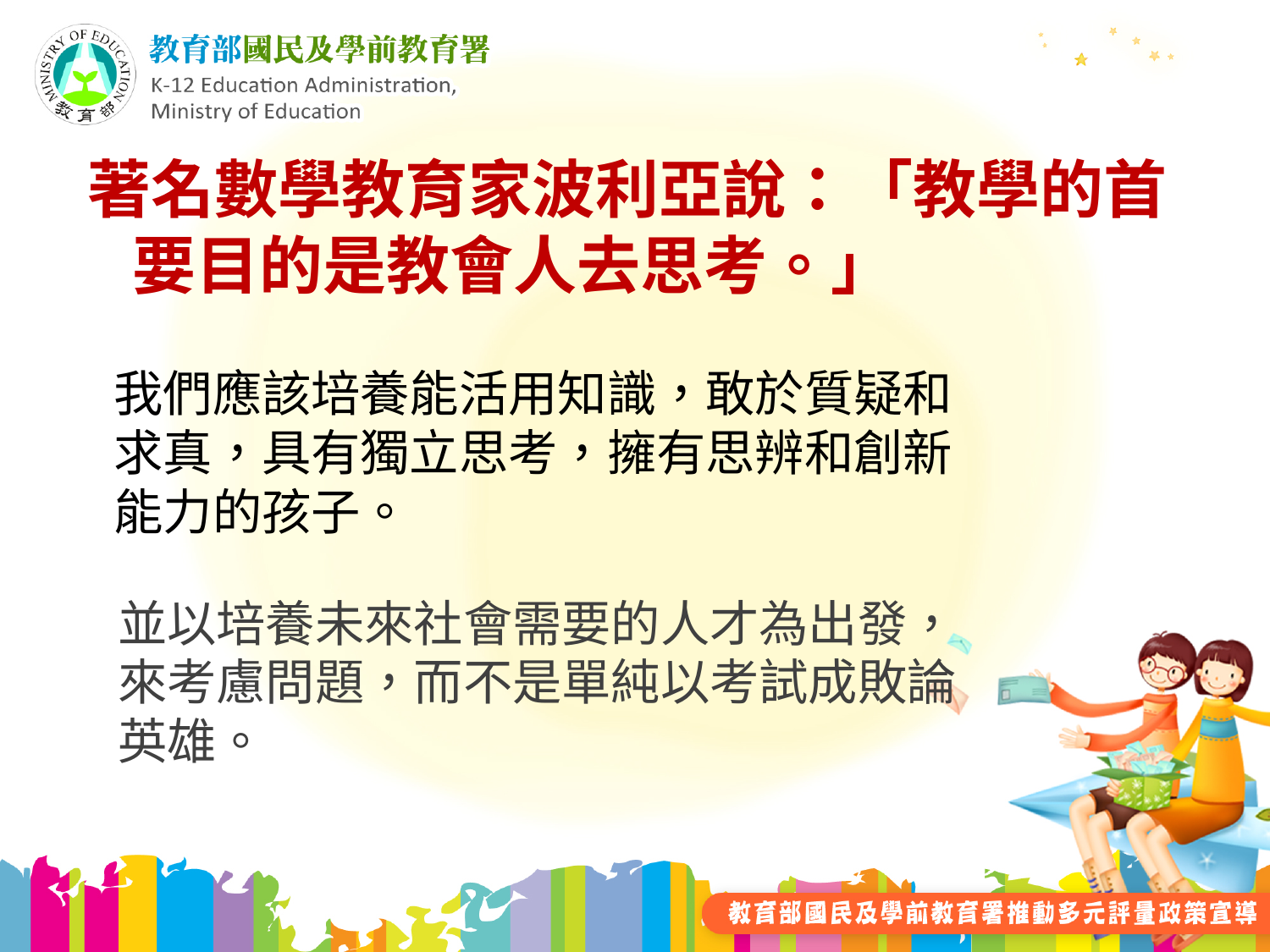

# 著名數學教育家波利亞說：「教學的首要目的是教會人去思考。」
我們應該培養能活用知識，敢於質疑和求真，具有獨立思考，擁有思辨和創新能力的孩子。
並以培養未來社會需要的人才為出發，來考慮問題，而不是單純以考試成敗論英雄。